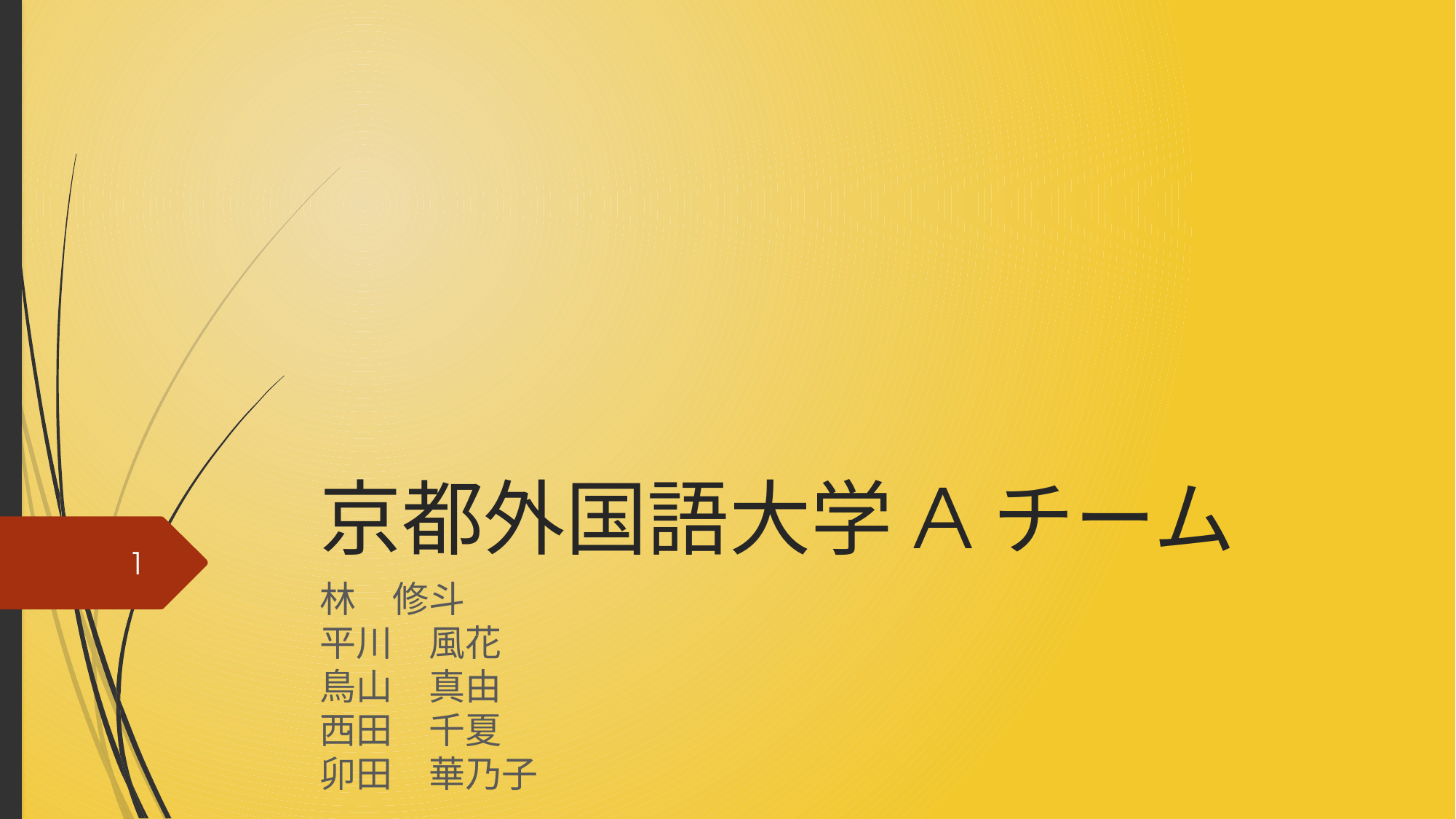

# 京都外国語大学Aチーム
1
林　修斗
平川　風花
鳥山　真由
西田　千夏
卯田　華乃子